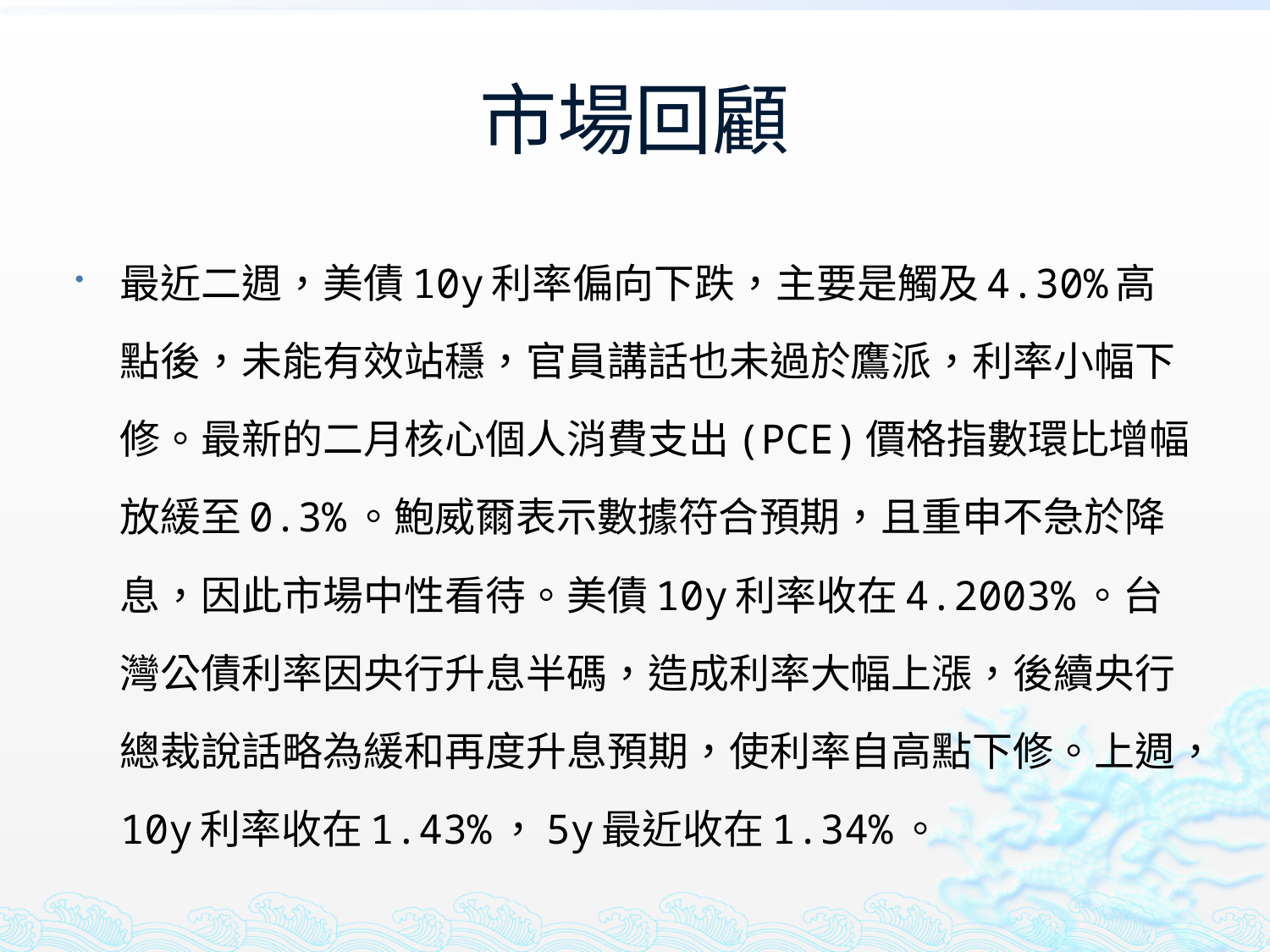

# 市場回顧
最近二週，美債10y利率偏向下跌，主要是觸及4.30%高點後，未能有效站穩，官員講話也未過於鷹派，利率小幅下修。最新的二月核心個人消費支出(PCE)價格指數環比增幅放緩至0.3%。鮑威爾表示數據符合預期，且重申不急於降息，因此市場中性看待。美債10y利率收在4.2003%。台灣公債利率因央行升息半碼，造成利率大幅上漲，後續央行總裁說話略為緩和再度升息預期，使利率自高點下修。上週，10y利率收在1.43%，5y最近收在1.34%。